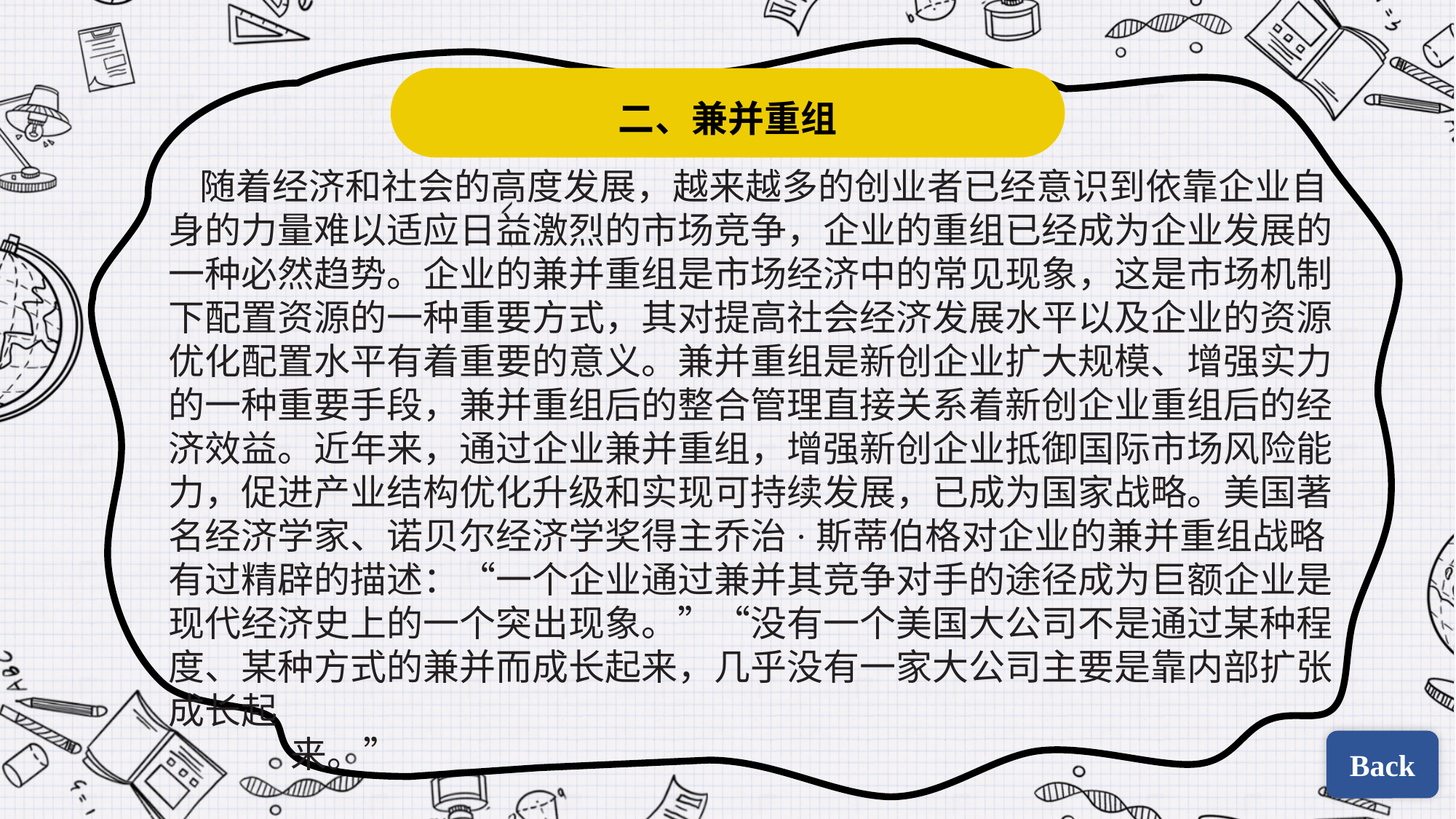

二、兼并重组
随着经济和社会的高度发展，越来越多的创业者已经意识到依靠企业自身的力量难以适应日益激烈的市场竞争，企业的重组已经成为企业发展的一种必然趋势。企业的兼并重组是市场经济中的常见现象，这是市场机制下配置资源的一种重要方式，其对提高社会经济发展水平以及企业的资源优化配置水平有着重要的意义。兼并重组是新创企业扩大规模、增强实力的一种重要手段，兼并重组后的整合管理直接关系着新创企业重组后的经济效益。近年来，通过企业兼并重组，增强新创企业抵御国际市场风险能力，促进产业结构优化升级和实现可持续发展，已成为国家战略。美国著名经济学家、诺贝尔经济学奖得主乔治·斯蒂伯格对企业的兼并重组战略有过精辟的描述：“一个企业通过兼并其竞争对手的途径成为巨额企业是现代经济史上的一个突出现象。”“没有一个美国大公司不是通过某种程度、某种方式的兼并而成长起来，几乎没有一家大公司主要是靠内部扩张成长起
          来。”

Back